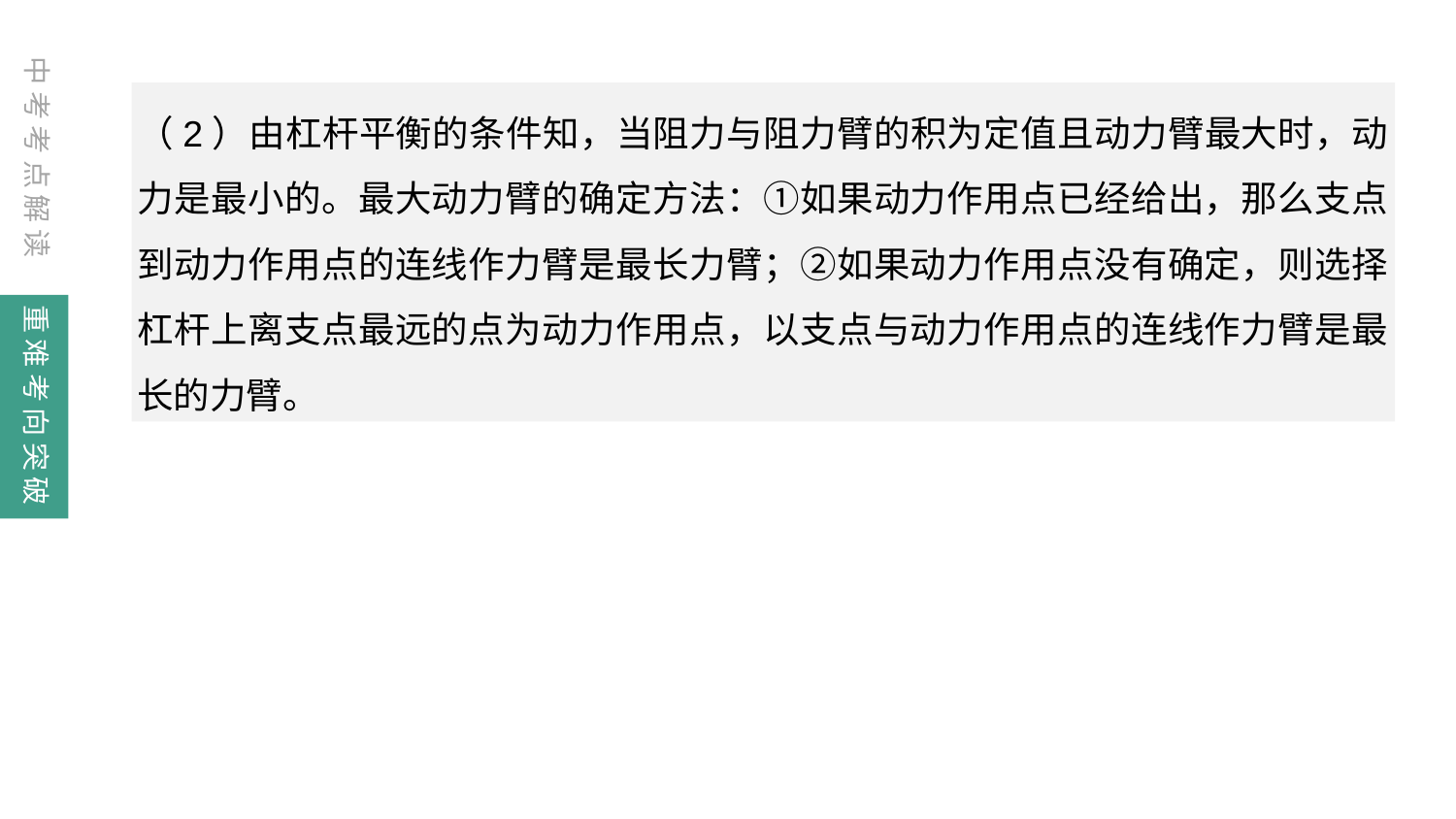

中考考点解读
（2）由杠杆平衡的条件知，当阻力与阻力臂的积为定值且动力臂最大时，动力是最小的。最大动力臂的确定方法：①如果动力作用点已经给出，那么支点到动力作用点的连线作力臂是最长力臂；②如果动力作用点没有确定，则选择杠杆上离支点最远的点为动力作用点，以支点与动力作用点的连线作力臂是最长的力臂。
重难考向突破